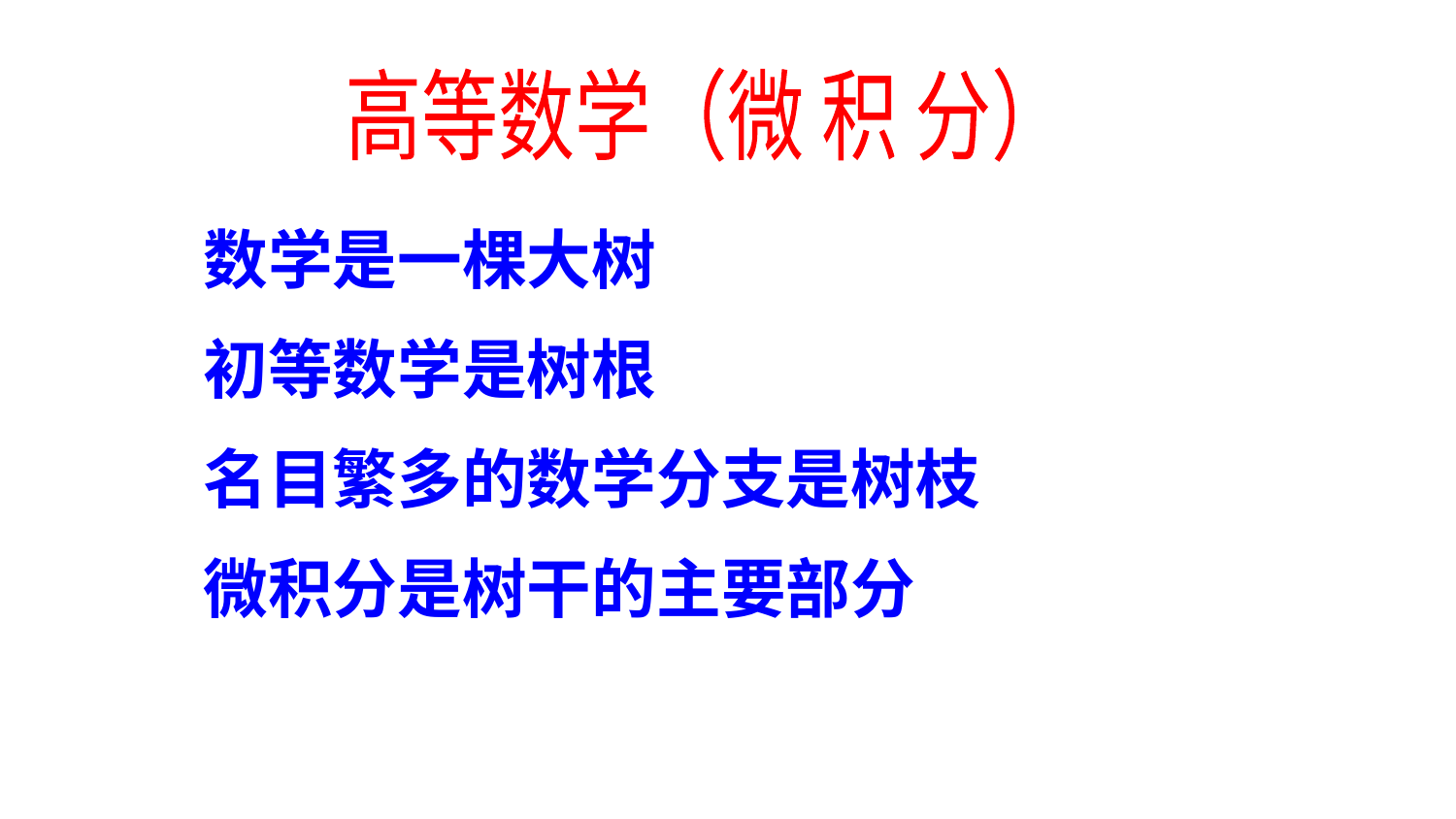

高等数学（微 积 分）
数学是一棵大树
初等数学是树根
名目繁多的数学分支是树枝
微积分是树干的主要部分